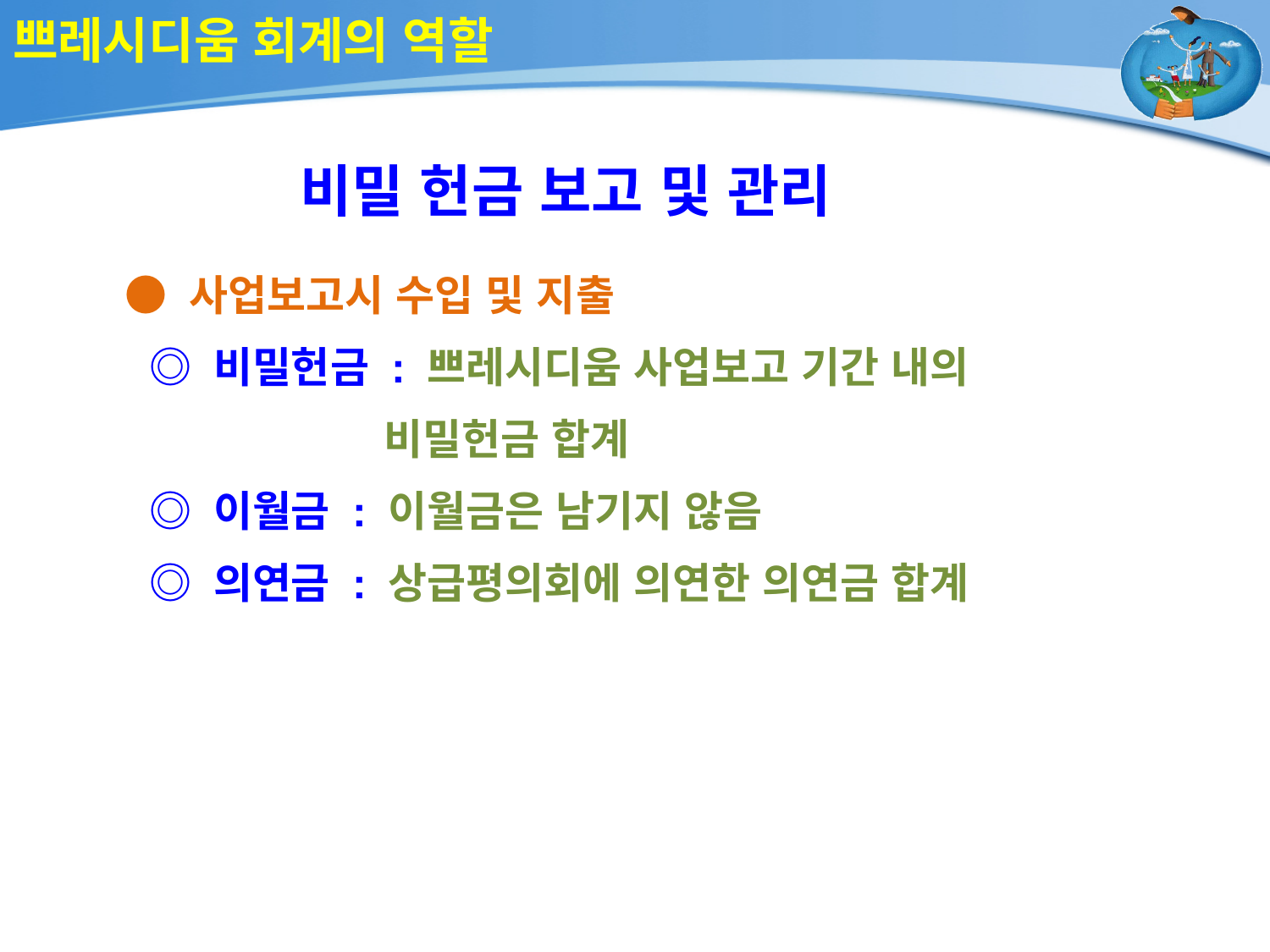

# 쁘레시디움 회계의 역할
비밀 헌금 보고 및 관리
● 사업보고시 수입 및 지출
  ◎ 비밀헌금 : 쁘레시디움 사업보고 기간 내의
                     비밀헌금 합계
  ◎ 이월금 : 이월금은 남기지 않음
  ◎ 의연금 : 상급평의회에 의연한 의연금 합계